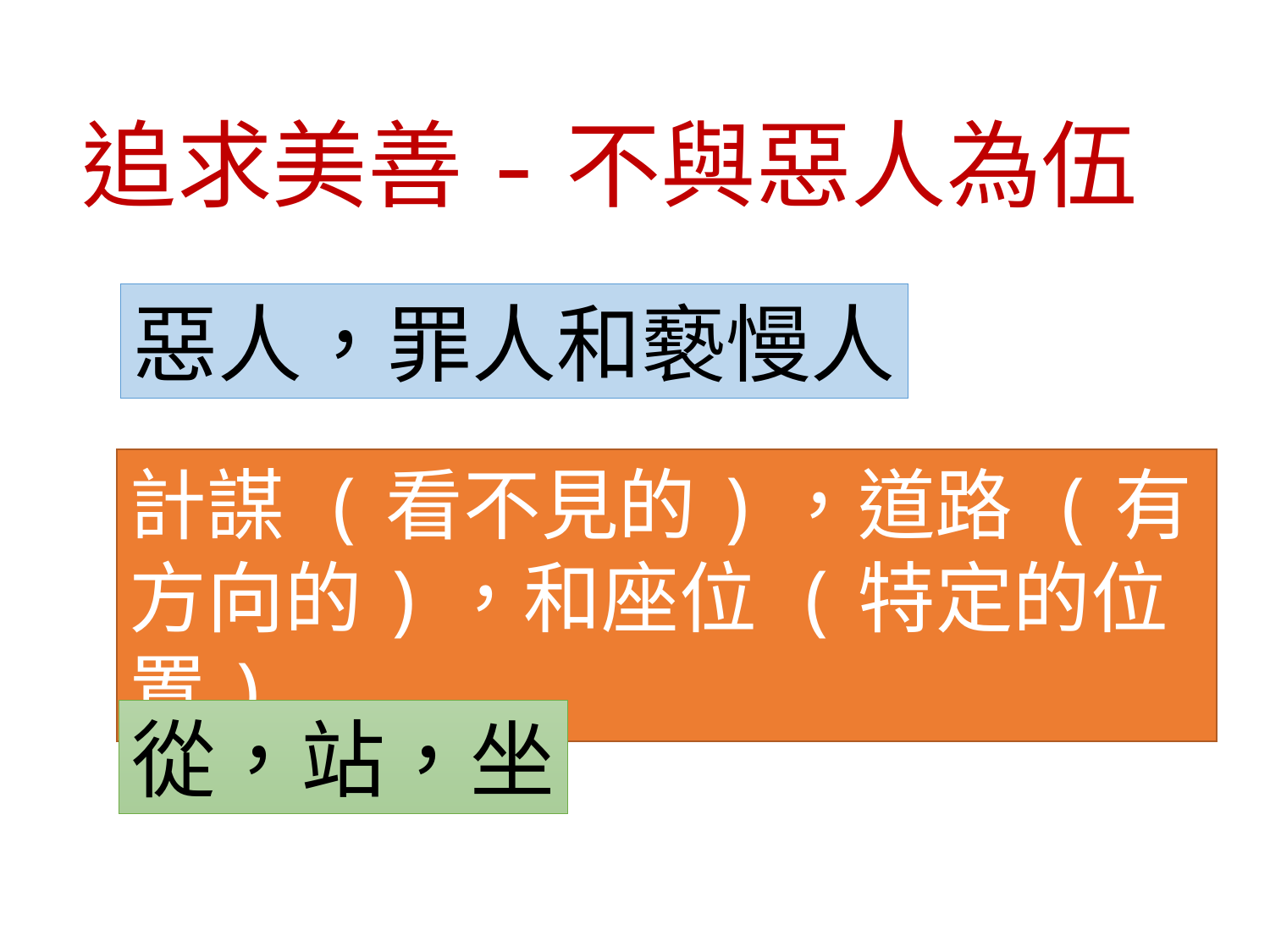

追求美善-不與惡人為伍
惡人，罪人和褻慢人
計謀 (看不見的)，道路 (有方向的)，和座位 (特定的位置)
從，站，坐